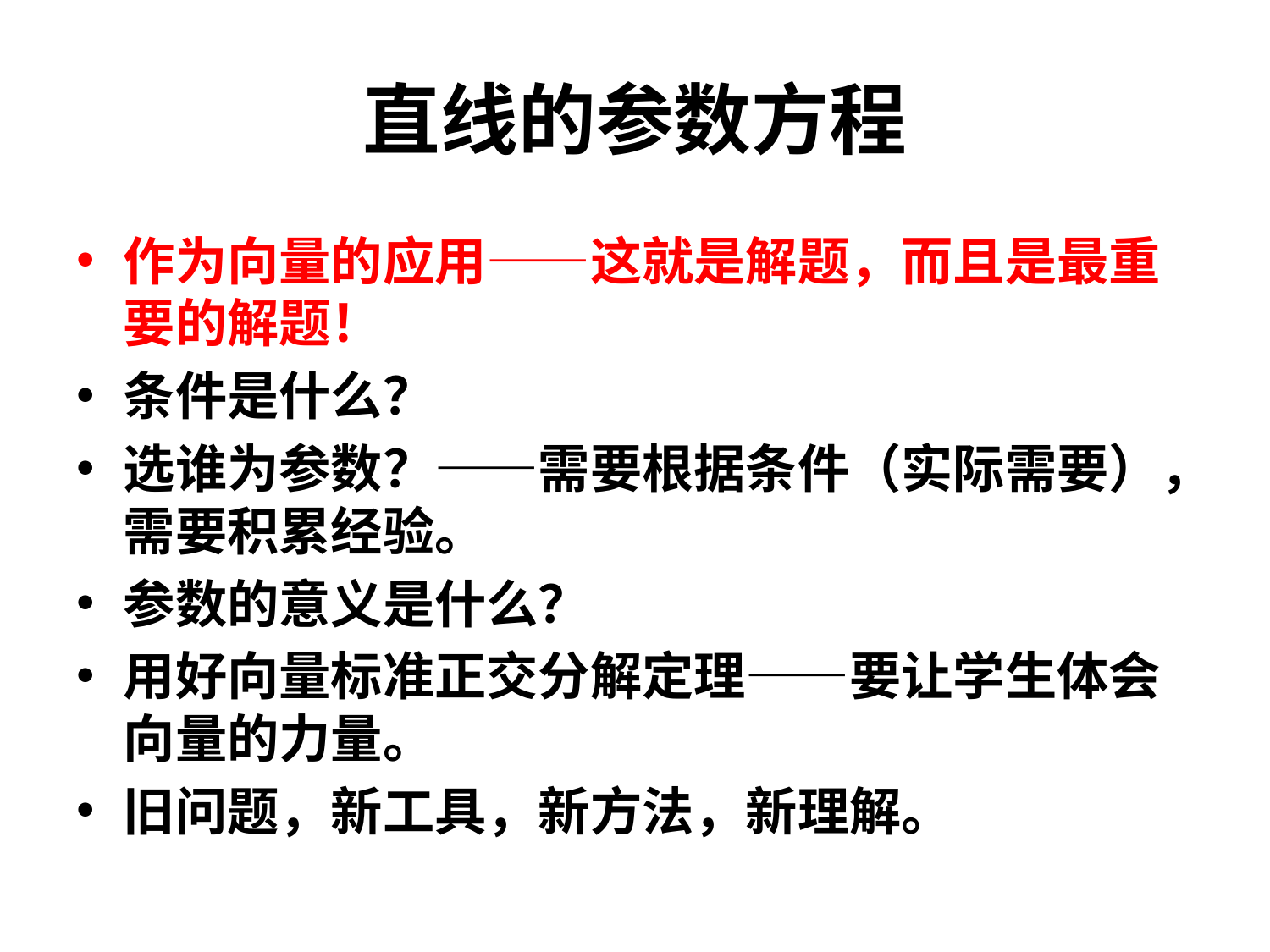

# 直线的参数方程
作为向量的应用——这就是解题，而且是最重要的解题！
条件是什么？
选谁为参数？——需要根据条件（实际需要），需要积累经验。
参数的意义是什么？
用好向量标准正交分解定理——要让学生体会向量的力量。
旧问题，新工具，新方法，新理解。